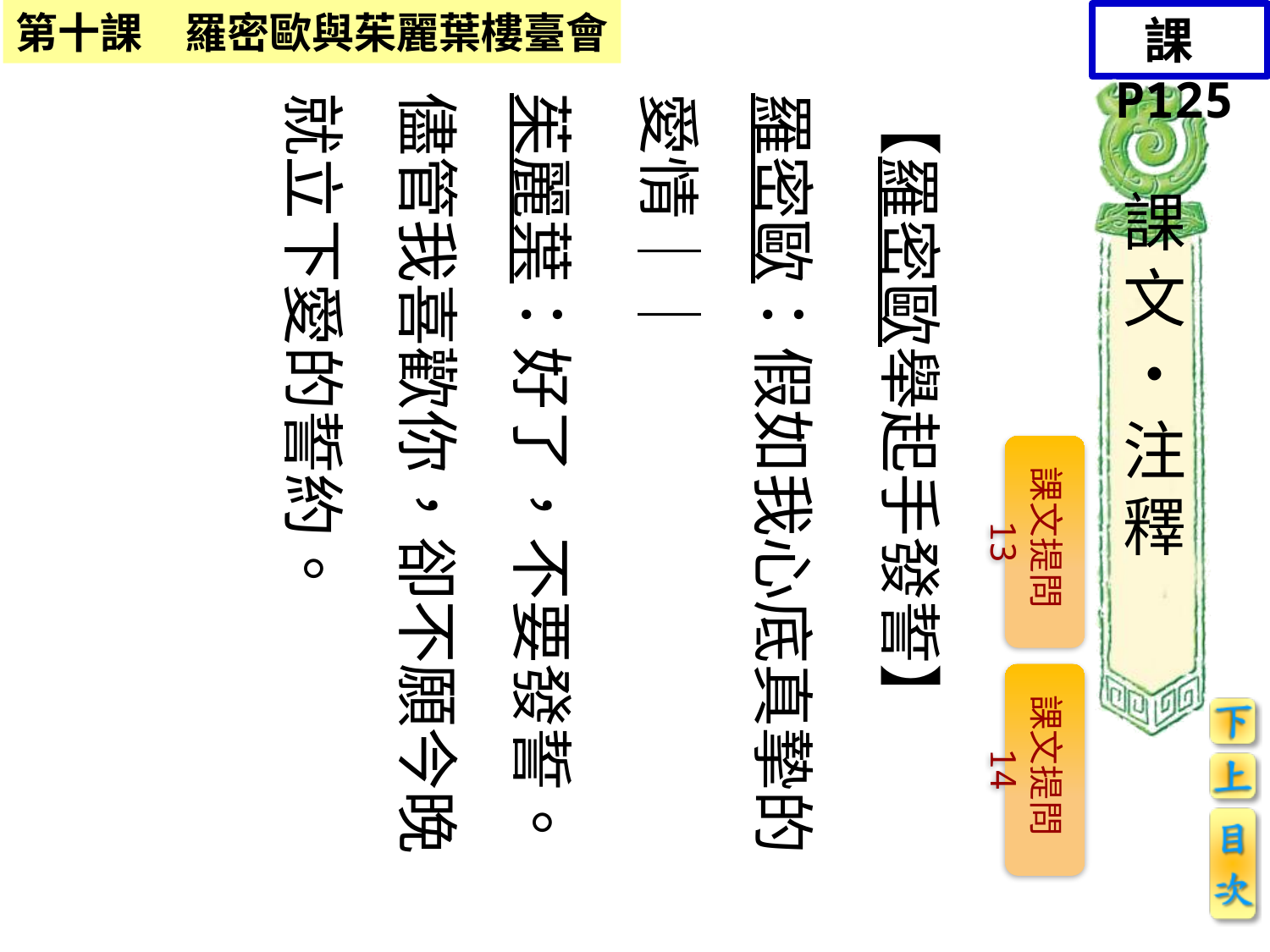

課P125
【羅密歐舉起手發誓】
羅密歐：假如我心底真摯的愛情｜｜
茱麗葉：好了，不要發誓。儘管我喜歡你，卻不願今晚就立下愛的誓約。
課文‧注釋
課文提問13
課文提問14